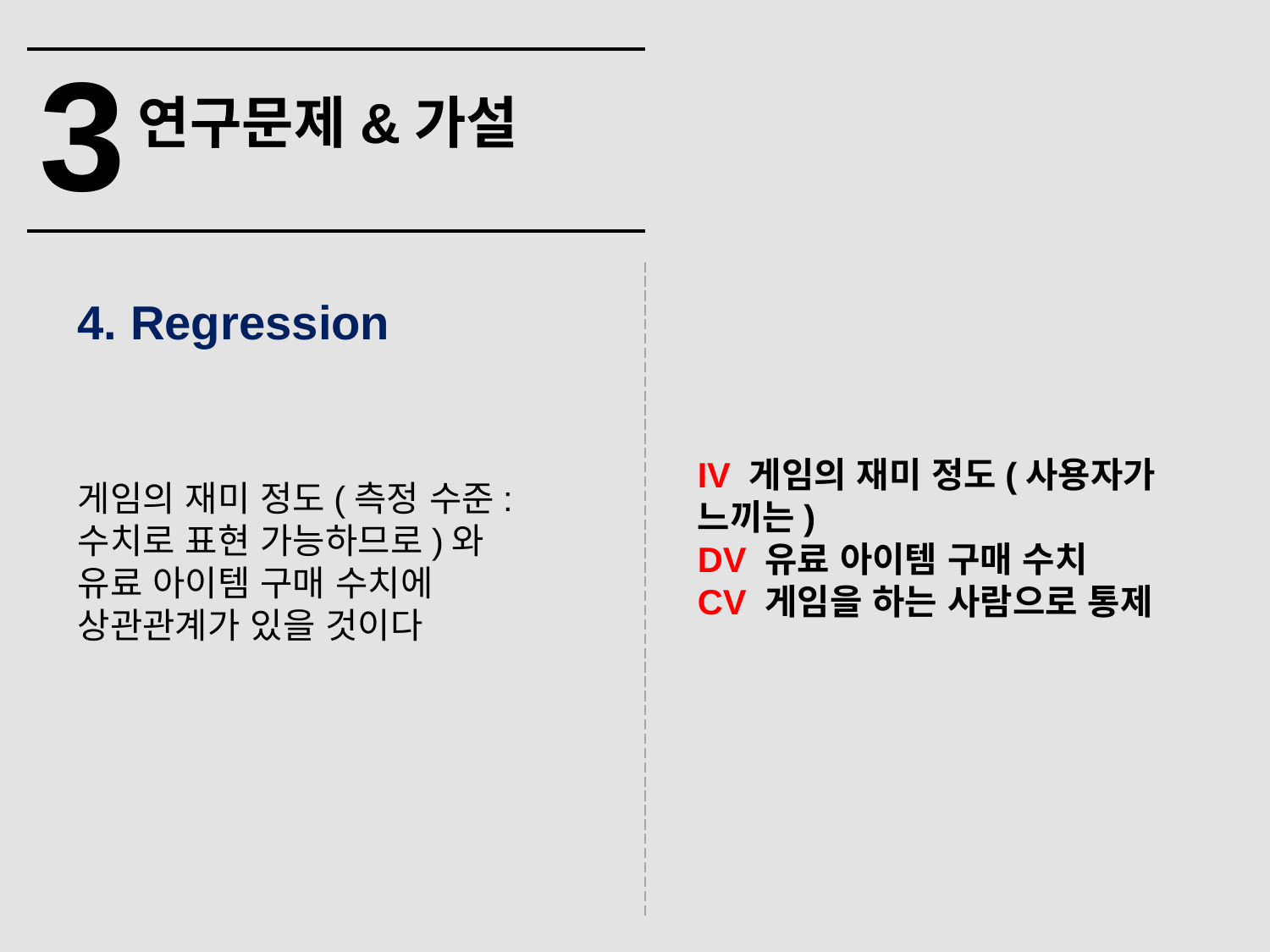

3
연구문제&가설
4. Regression

게임의 재미 정도(측정 수준:수치로 표현 가능하므로)와 유료 아이템 구매 수치에  상관관계가 있을 것이다
IV 게임의 재미 정도(사용자가 느끼는)
DV 유료 아이템 구매 수치
CV 게임을 하는 사람으로 통제